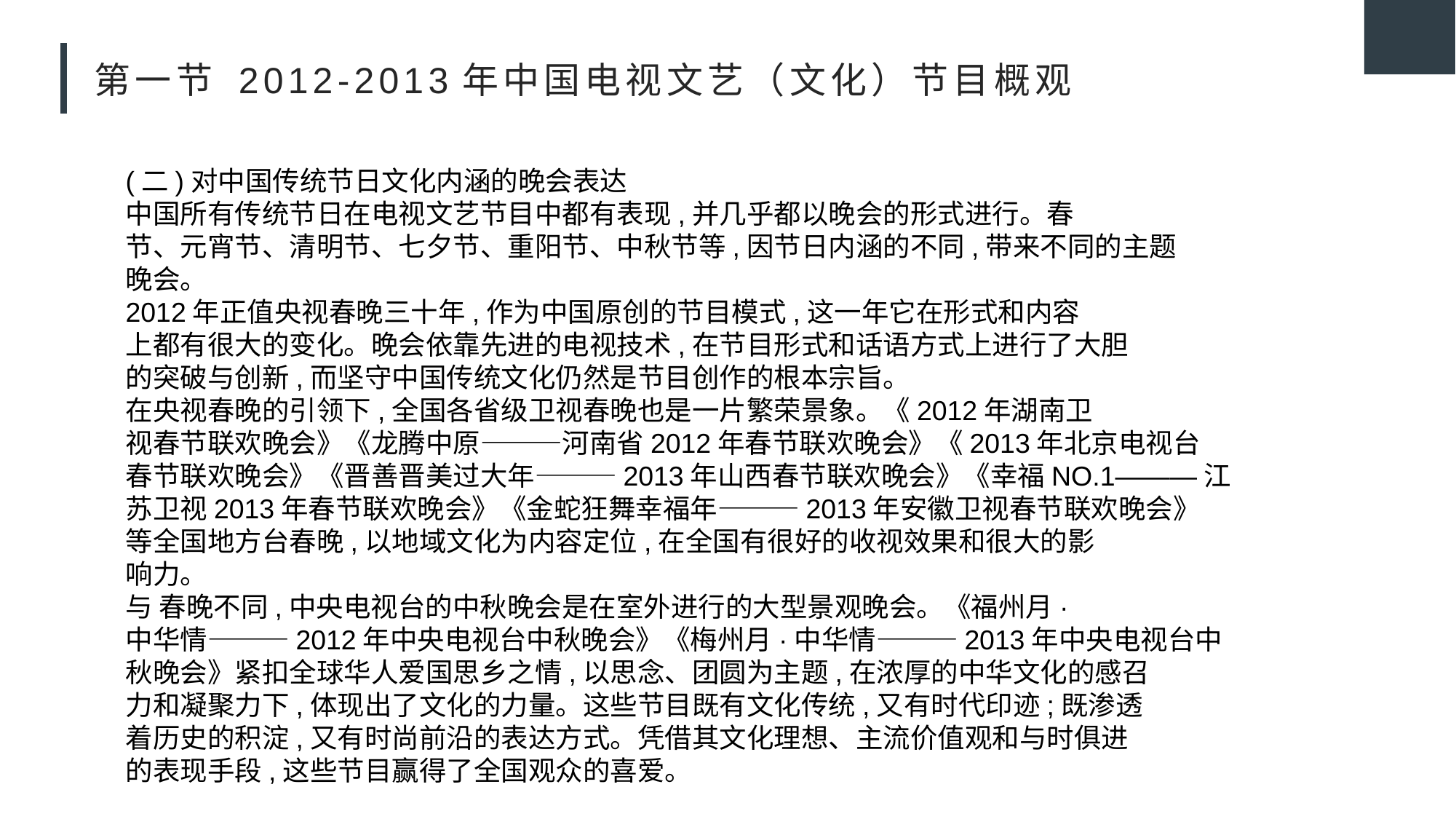

# 第一节 2012-2013年中国电视文艺（文化）节目概观
(二)对中国传统节日文化内涵的晚会表达
中国所有传统节日在电视文艺节目中都有表现,并几乎都以晚会的形式进行。春
节、元宵节、清明节、七夕节、重阳节、中秋节等,因节日内涵的不同,带来不同的主题
晚会。
2012年正值央视春晚三十年,作为中国原创的节目模式,这一年它在形式和内容
上都有很大的变化。晚会依靠先进的电视技术,在节目形式和话语方式上进行了大胆
的突破与创新,而坚守中国传统文化仍然是节目创作的根本宗旨。
在央视春晚的引领下,全国各省级卫视春晚也是一片繁荣景象。《2012年湖南卫
视春节联欢晚会》《龙腾中原———河南省2012年春节联欢晚会》《2013年北京电视台
春节联欢晚会》《晋善晋美过大年———2013年山西春节联欢晚会》《幸福NO.1———江
苏卫视2013年春节联欢晚会》《金蛇狂舞幸福年———2013年安徽卫视春节联欢晚会》
等全国地方台春晚,以地域文化为内容定位,在全国有很好的收视效果和很大的影
响力。
与 春晚不同,中央电视台的中秋晚会是在室外进行的大型景观晚会。《福州月·
中华情———2012年中央电视台中秋晚会》《梅州月·中华情———2013年中央电视台中
秋晚会》紧扣全球华人爱国思乡之情,以思念、团圆为主题,在浓厚的中华文化的感召
力和凝聚力下,体现出了文化的力量。这些节目既有文化传统,又有时代印迹;既渗透
着历史的积淀,又有时尚前沿的表达方式。凭借其文化理想、主流价值观和与时俱进
的表现手段,这些节目赢得了全国观众的喜爱。